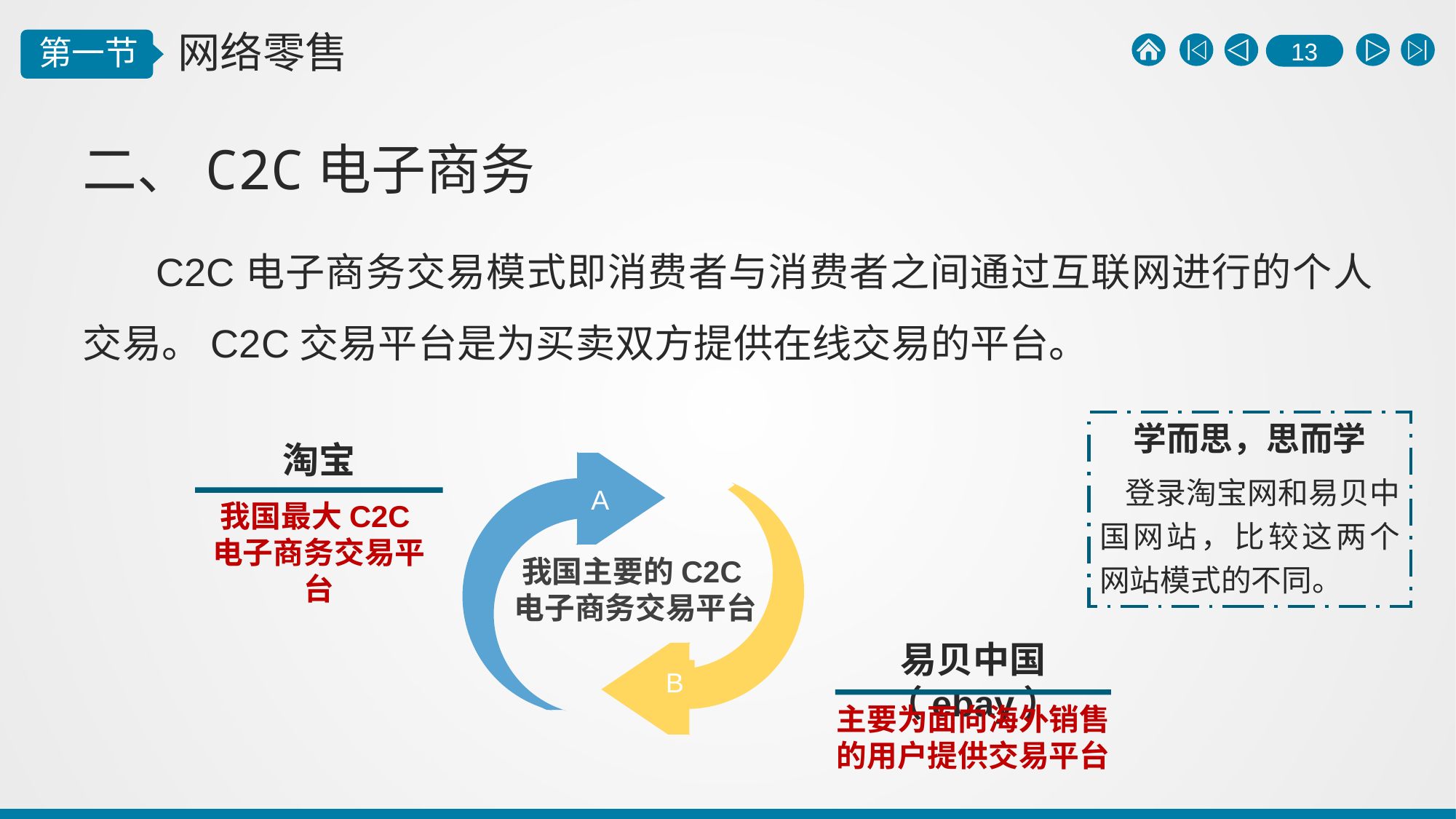

二、C2C电子商务
C2C电子商务交易模式即消费者与消费者之间通过互联网进行的个人交易。C2C交易平台是为买卖双方提供在线交易的平台。
学而思，思而学
   登录淘宝网和易贝中国网站，比较这两个网站模式的不同。
淘宝

A

B

我国最大C2C电子商务交易平台

我国主要的C2C电子商务交易平台
易贝中国（ebay）

主要为面向海外销售的用户提供交易平台